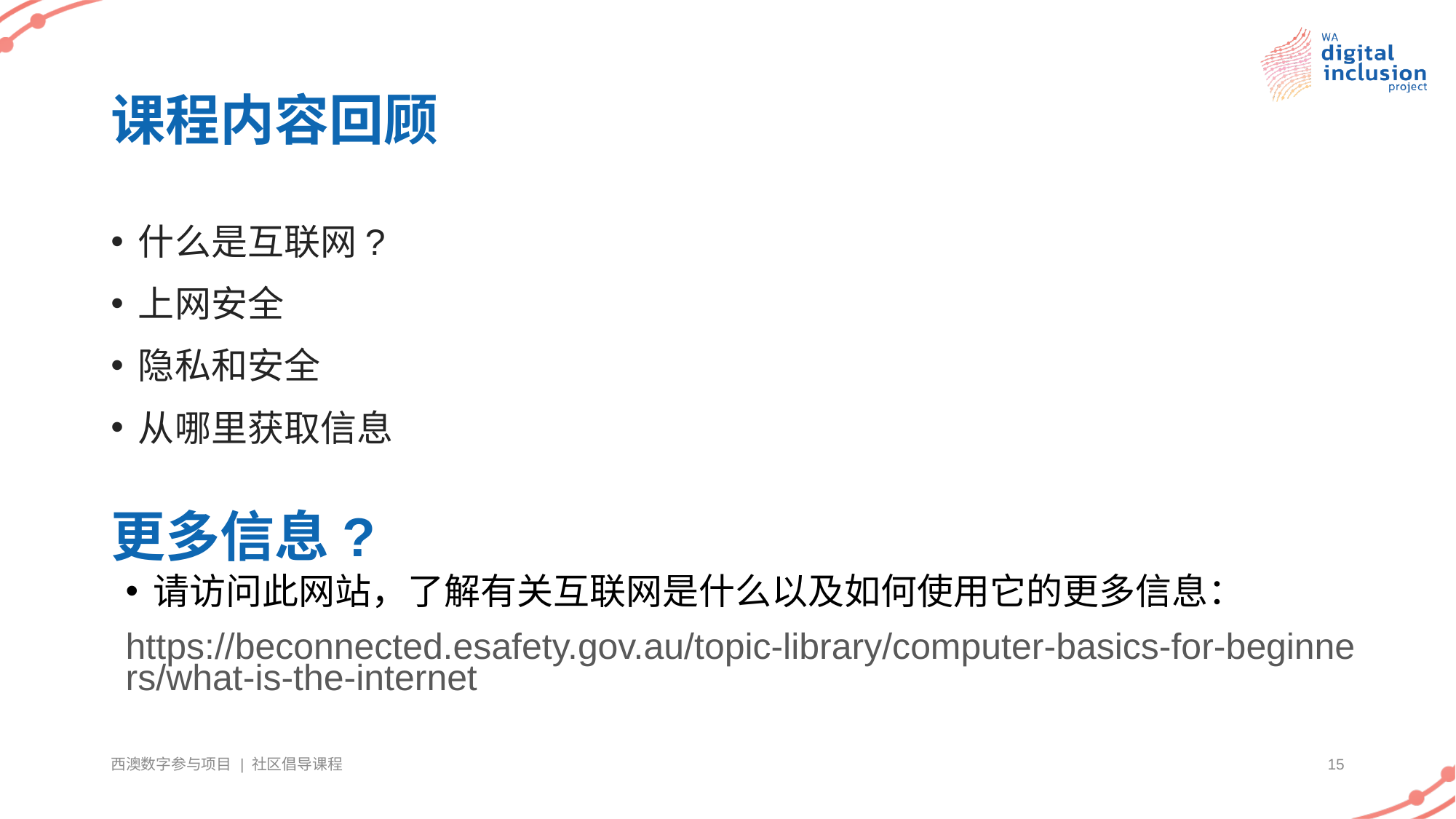

# 课程内容回顾
什么是互联网?
上网安全
隐私和安全
从哪里获取信息

更多信息?
请访问此网站，了解有关互联网是什么以及如何使用它的更多信息：
https://beconnected.esafety.gov.au/topic-library/computer-basics-for-beginners/what-is-the-internet
西澳数字参与项目 | 社区倡导课程
15